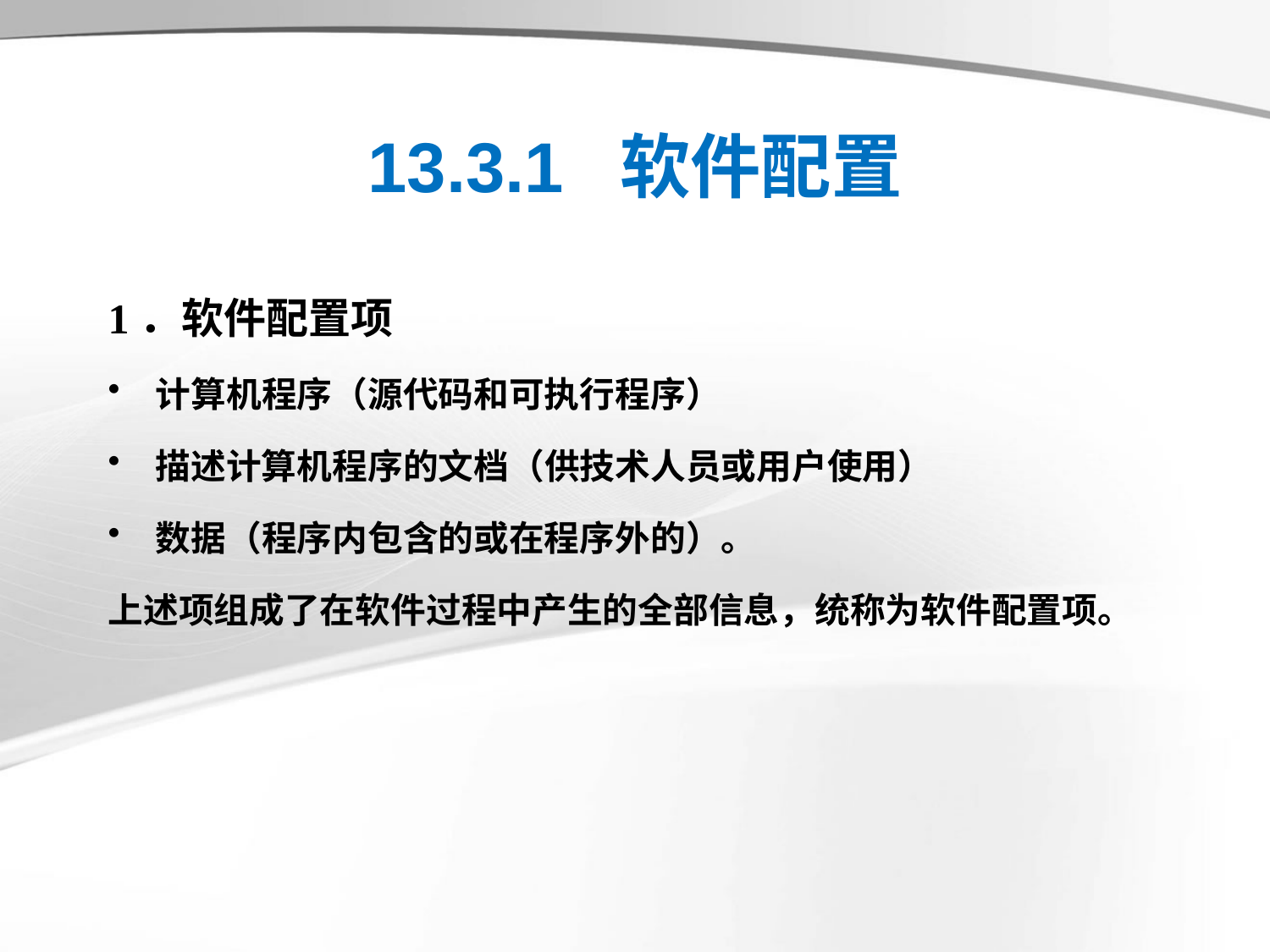

# 13.3.1  软件配置
1．软件配置项
计算机程序（源代码和可执行程序）
描述计算机程序的文档（供技术人员或用户使用）
数据（程序内包含的或在程序外的）。
上述项组成了在软件过程中产生的全部信息，统称为软件配置项。